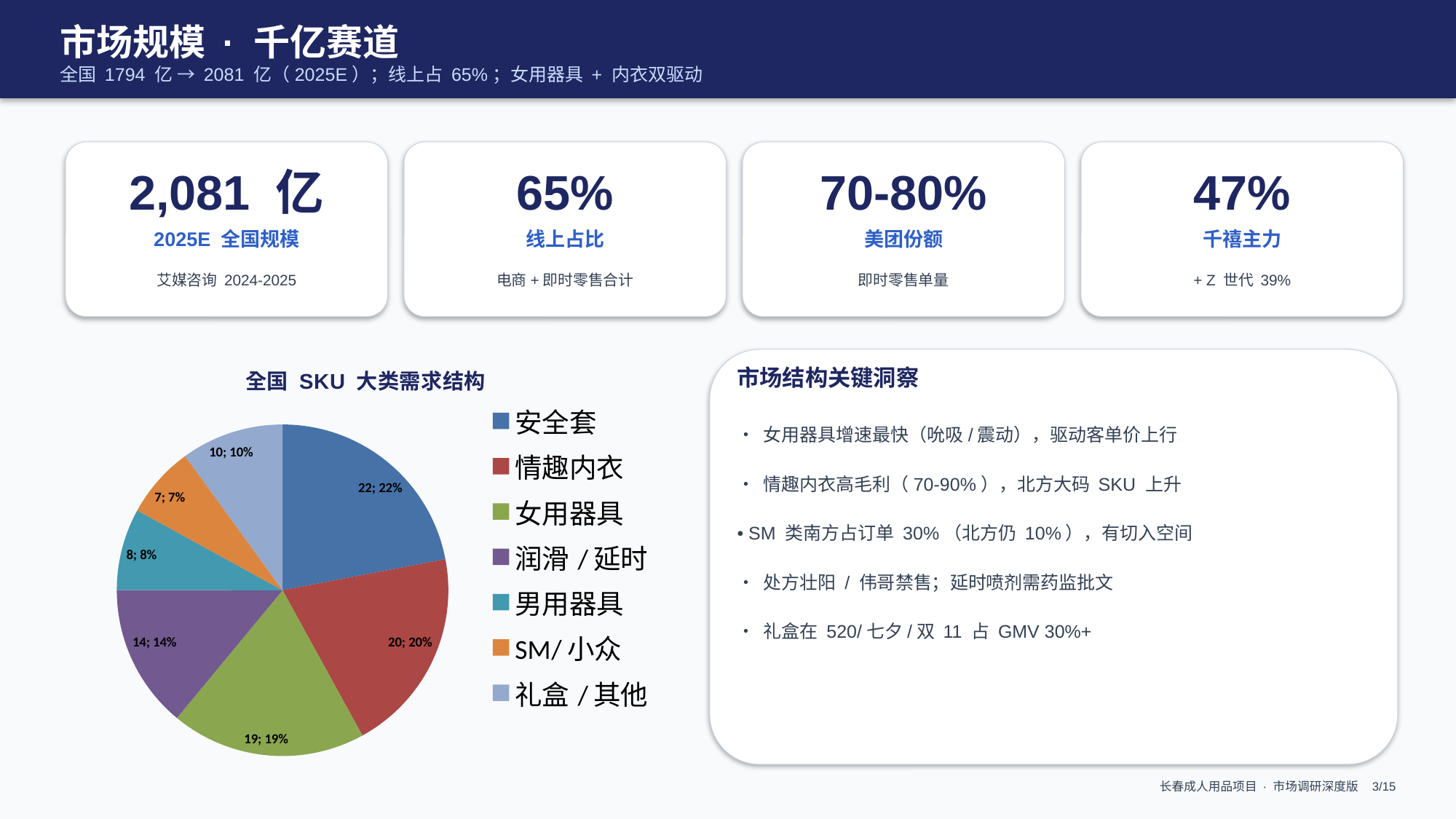

市场规模 · 千亿赛道
全国 1794 亿 → 2081 亿（2025E）；线上占 65%；女用器具 + 内衣双驱动

2,081 亿
65%
70-80%
47%
2025E 全国规模
线上占比
美团份额
千禧主力
艾媒咨询 2024-2025
电商+即时零售合计
即时零售单量
+ Z 世代 39%

### Chart: 全国 SKU 大类需求结构

| Category | 占比 |
|---|---|
| 安全套 | 22.0 |
| 情趣内衣 | 20.0 |
| 女用器具 | 19.0 |
| 润滑/延时 | 14.0 |
| 男用器具 | 8.0 |
| SM/小众 | 7.0 |
| 礼盒/其他 | 10.0 |
市场结构关键洞察
• 女用器具增速最快（吮吸/震动），驱动客单价上行
• 情趣内衣高毛利（70-90%），北方大码 SKU 上升
• SM 类南方占订单 30%（北方仍 10%），有切入空间
• 处方壮阳 / 伟哥禁售；延时喷剂需药监批文
• 礼盒在 520/七夕/双 11 占 GMV 30%+
长春成人用品项目 · 市场调研深度版    3/15